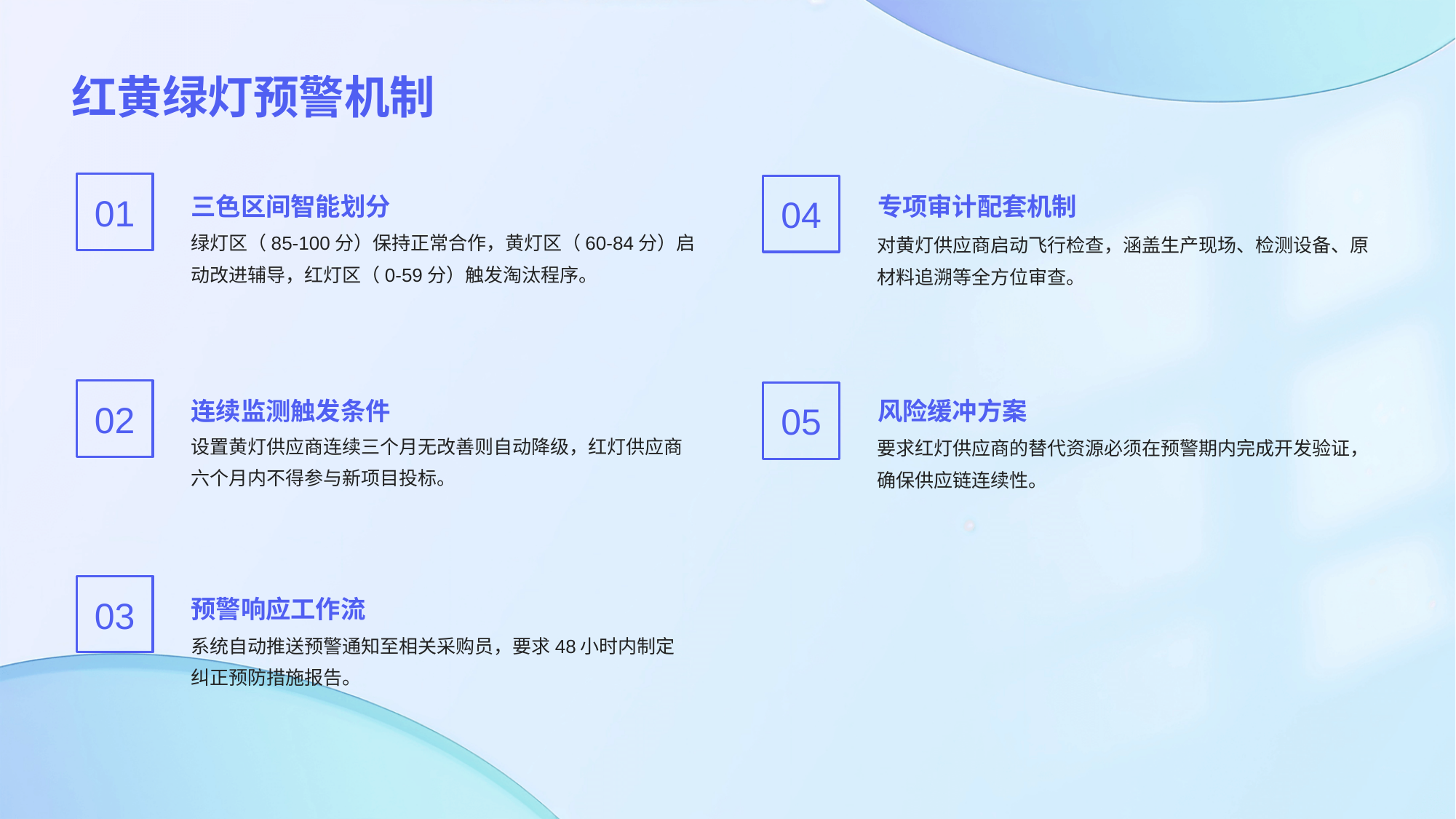

红黄绿灯预警机制

三色区间智能划分
专项审计配套机制

04
01
绿灯区（85-100分）保持正常合作，黄灯区（60-84分）启动改进辅导，红灯区（0-59分）触发淘汰程序。
对黄灯供应商启动飞行检查，涵盖生产现场、检测设备、原材料追溯等全方位审查。
连续监测触发条件
风险缓冲方案

02
05
设置黄灯供应商连续三个月无改善则自动降级，红灯供应商六个月内不得参与新项目投标。
要求红灯供应商的替代资源必须在预警期内完成开发验证，确保供应链连续性。

预警响应工作流
03
系统自动推送预警通知至相关采购员，要求48小时内制定纠正预防措施报告。